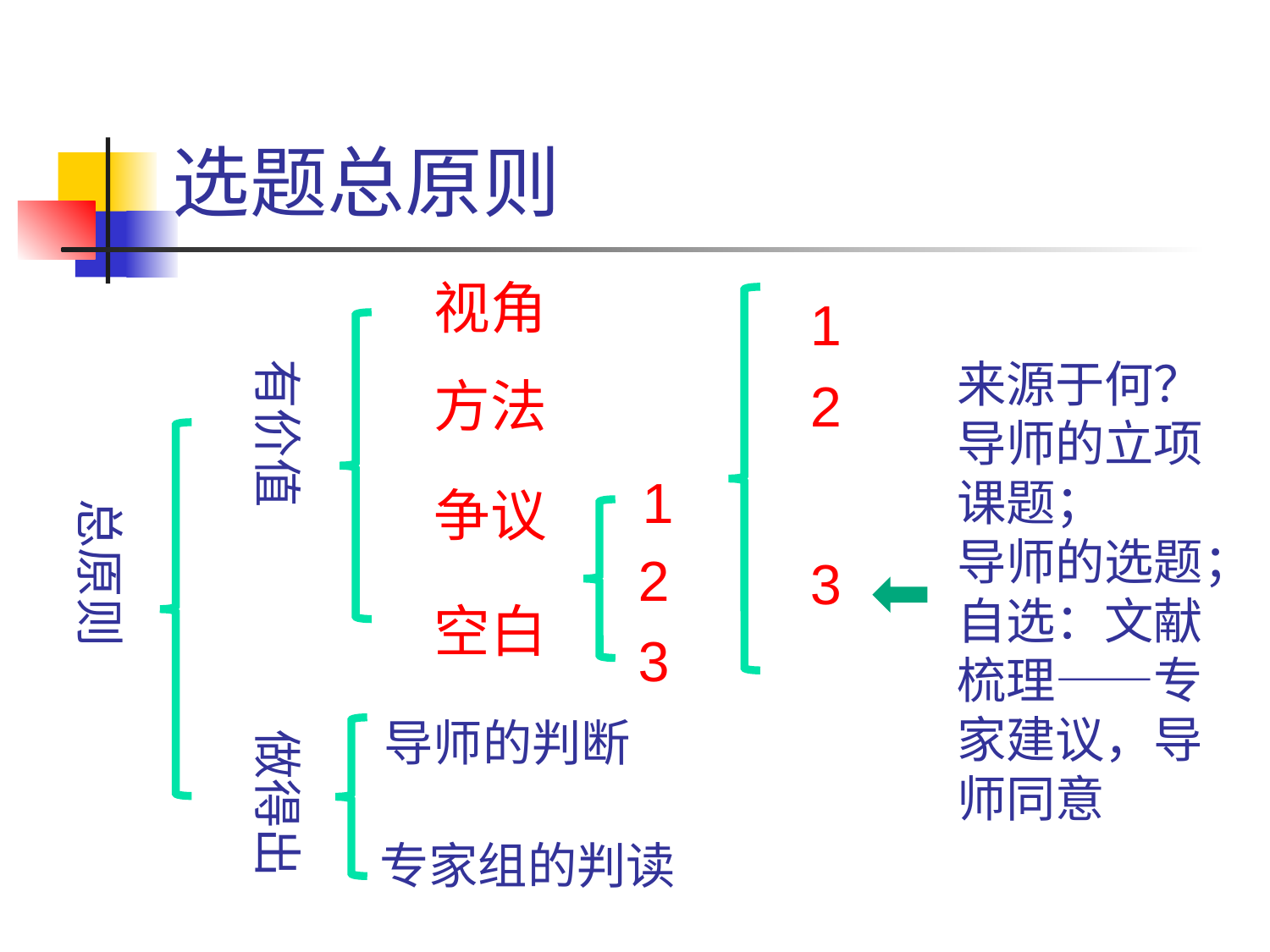

# 选题总原则
视角
1

有价值
来源于何？
导师的立项课题；
导师的选题；
自选：文献梳理——专家建议，导师同意
方法
2

1
争议
总原则

2
3
空白

3
导师的判断
做得出

专家组的判读